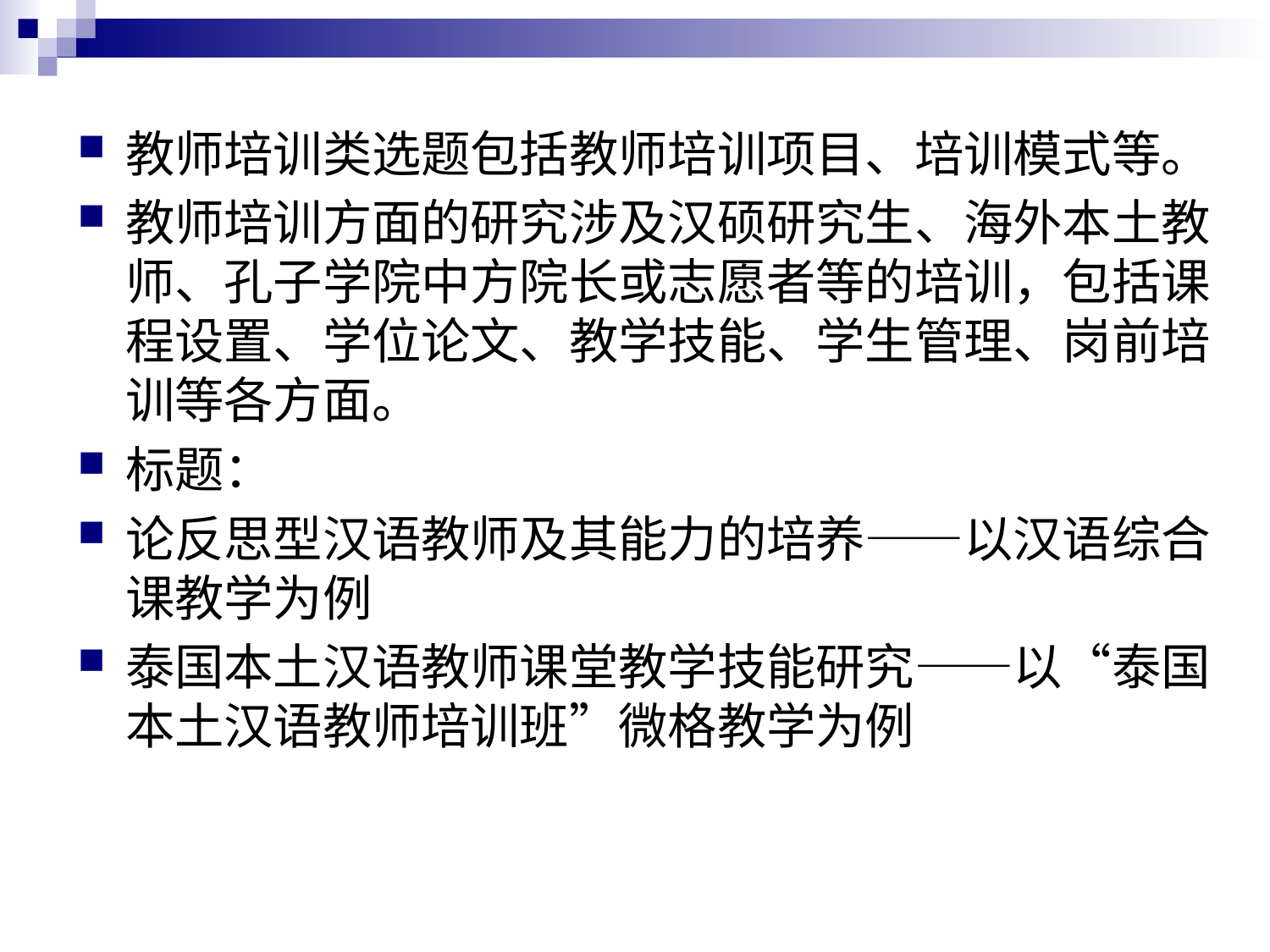

教师培训类选题包括教师培训项目、培训模式等。
教师培训方面的研究涉及汉硕研究生、海外本土教师、孔子学院中方院长或志愿者等的培训，包括课程设置、学位论文、教学技能、学生管理、岗前培训等各方面。
标题：
论反思型汉语教师及其能力的培养——以汉语综合课教学为例
泰国本土汉语教师课堂教学技能研究——以“泰国本土汉语教师培训班”微格教学为例